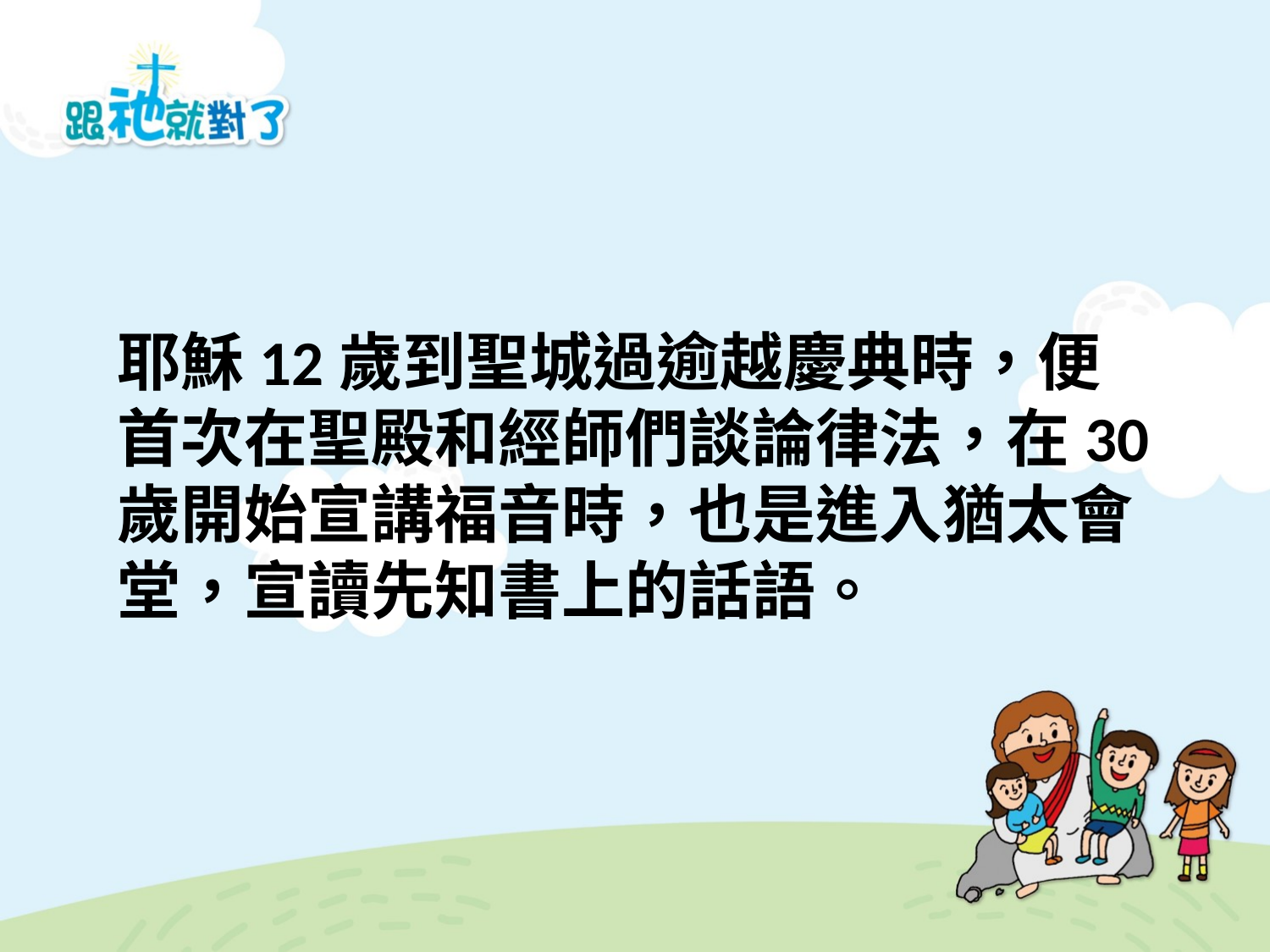

耶穌12歲到聖城過逾越慶典時，便首次在聖殿和經師們談論律法，在30歲開始宣講福音時，也是進入猶太會堂，宣讀先知書上的話語。